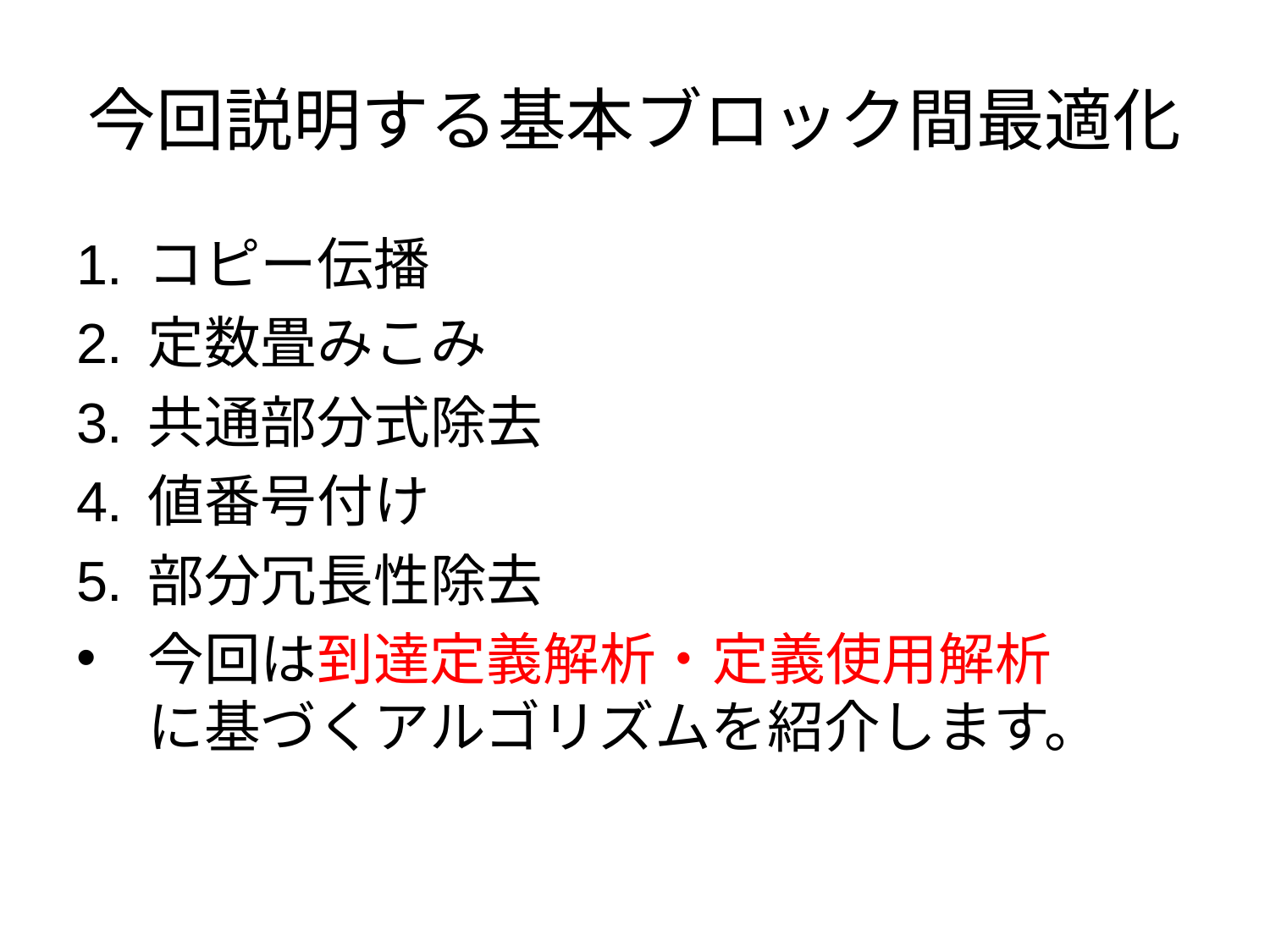

# 今回説明する基本ブロック間最適化
コピー伝播
定数畳みこみ
共通部分式除去
値番号付け
部分冗長性除去
今回は到達定義解析・定義使用解析
に基づくアルゴリズムを紹介します。